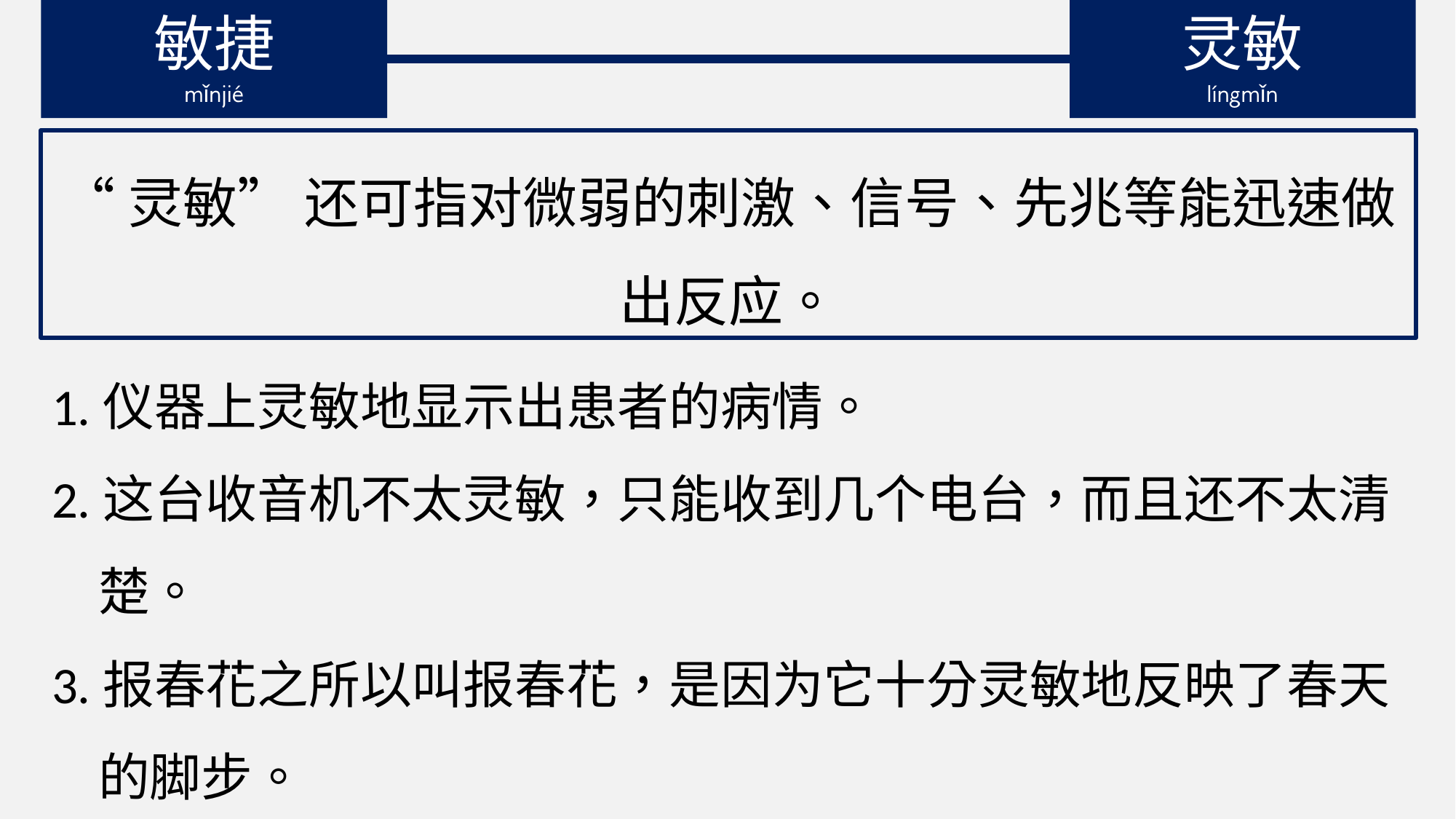

敏捷
mǐnjié

灵敏
língmǐn

“灵敏” 还可指对微弱的刺激、信号、先兆等能迅速做出反应。
1.仪器上灵敏地显示出患者的病情。
2.这台收音机不太灵敏，只能收到几个电台，而且还不太清
   楚。
3.报春花之所以叫报春花，是因为它十分灵敏地反映了春天
   的脚步。